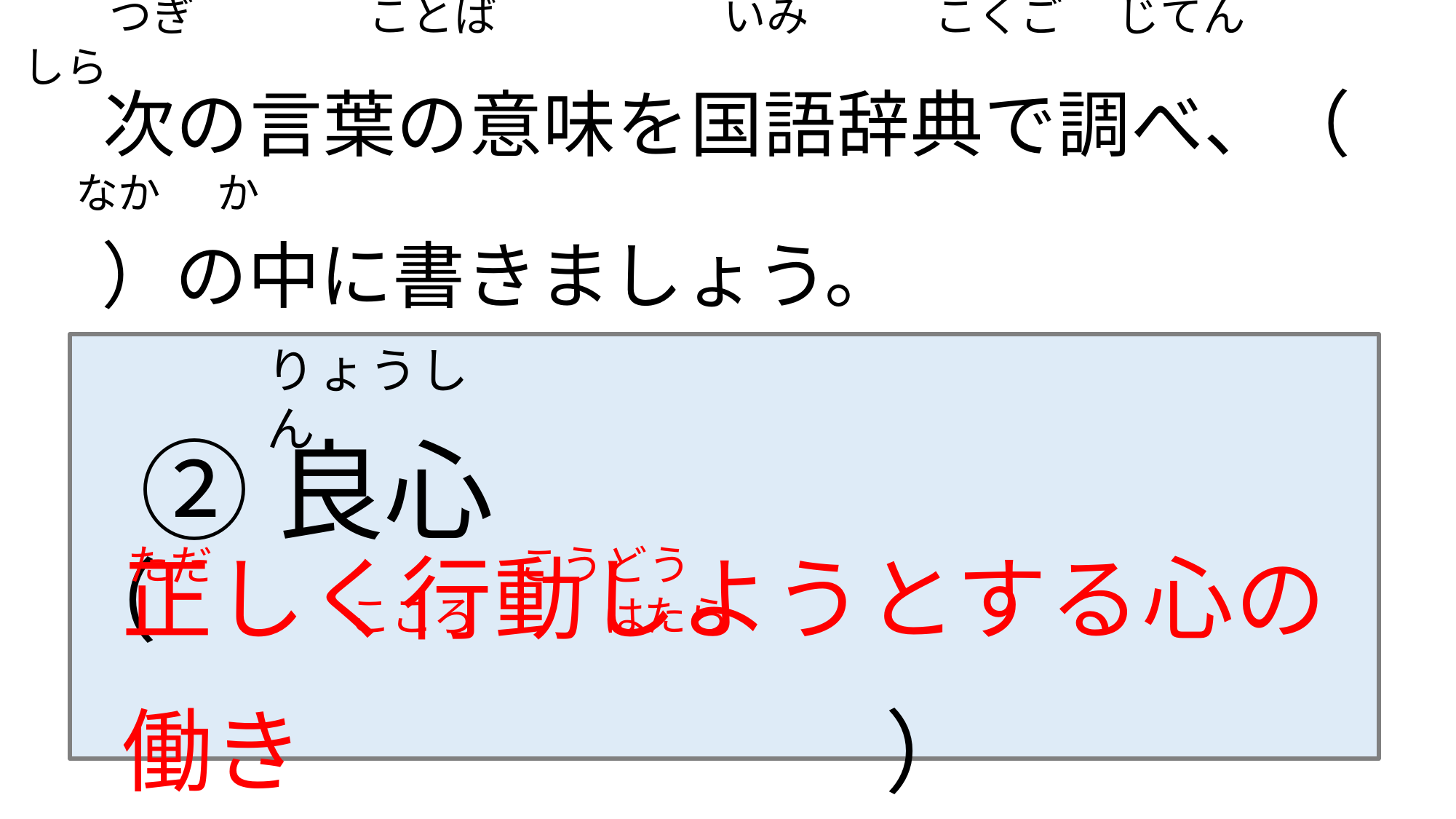

つぎ　　　　ことば　　　　　 いみ　        こくご　 じてん　　　　しら
　次の言葉の意味を国語辞典で調べ、（　　）の中に書きましょう。
         なか      か

りょうしん
②良心
正しく行動しようとする心の働き
（ 　　　　　　　　　　　　　　　　　　　　　　　）
ただ　　　　　　　こうどう　　　　　　　　　　　　　　　　　　　 こころ　　　はたら